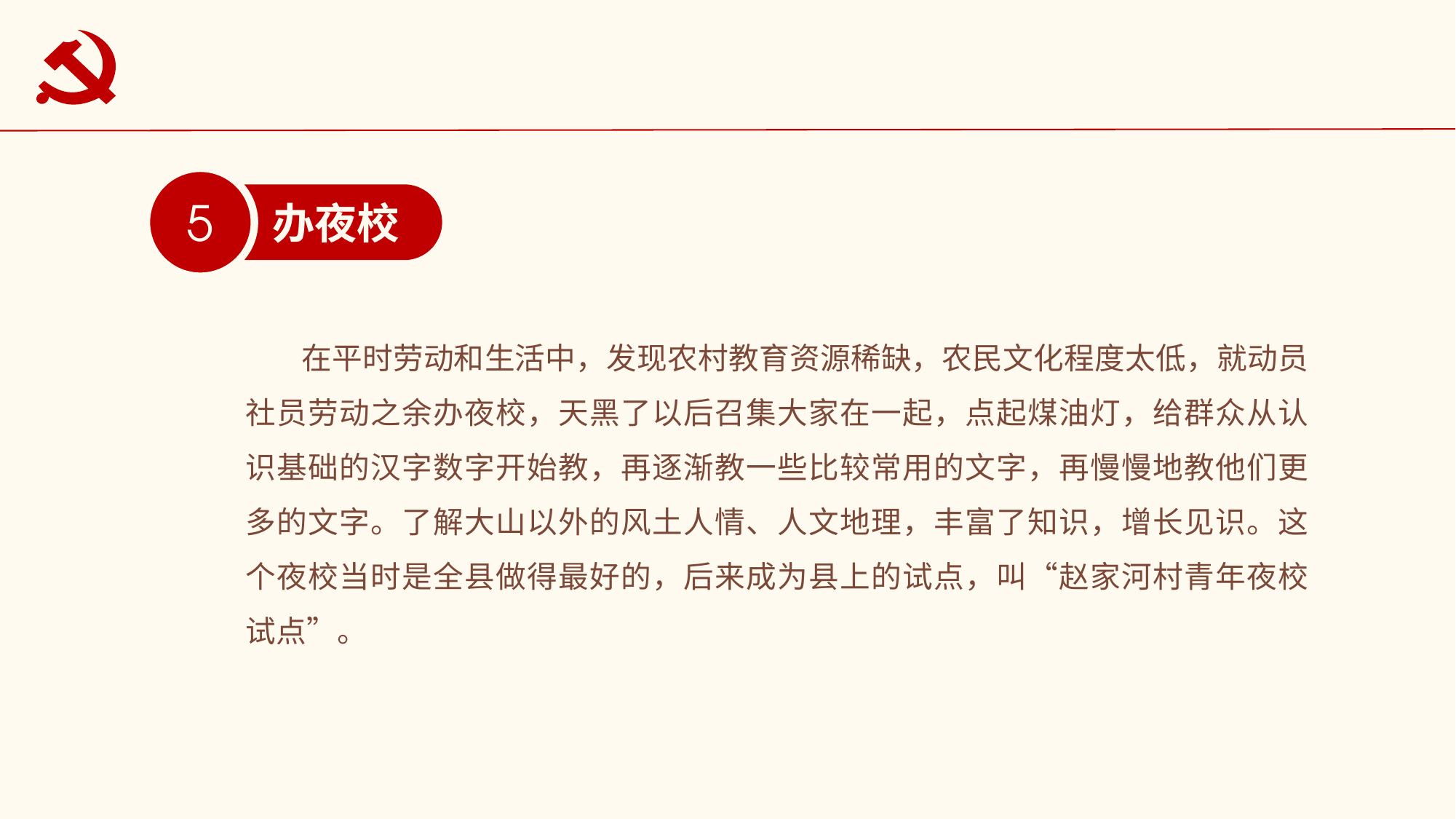

5

办夜校
       在平时劳动和生活中，发现农村教育资源稀缺，农民文化程度太低，就动员社员劳动之余办夜校，天黑了以后召集大家在一起，点起煤油灯，给群众从认识基础的汉字数字开始教，再逐渐教一些比较常用的文字，再慢慢地教他们更多的文字。了解大山以外的风土人情、人文地理，丰富了知识，增长见识。这个夜校当时是全县做得最好的，后来成为县上的试点，叫“赵家河村青年夜校试点”。